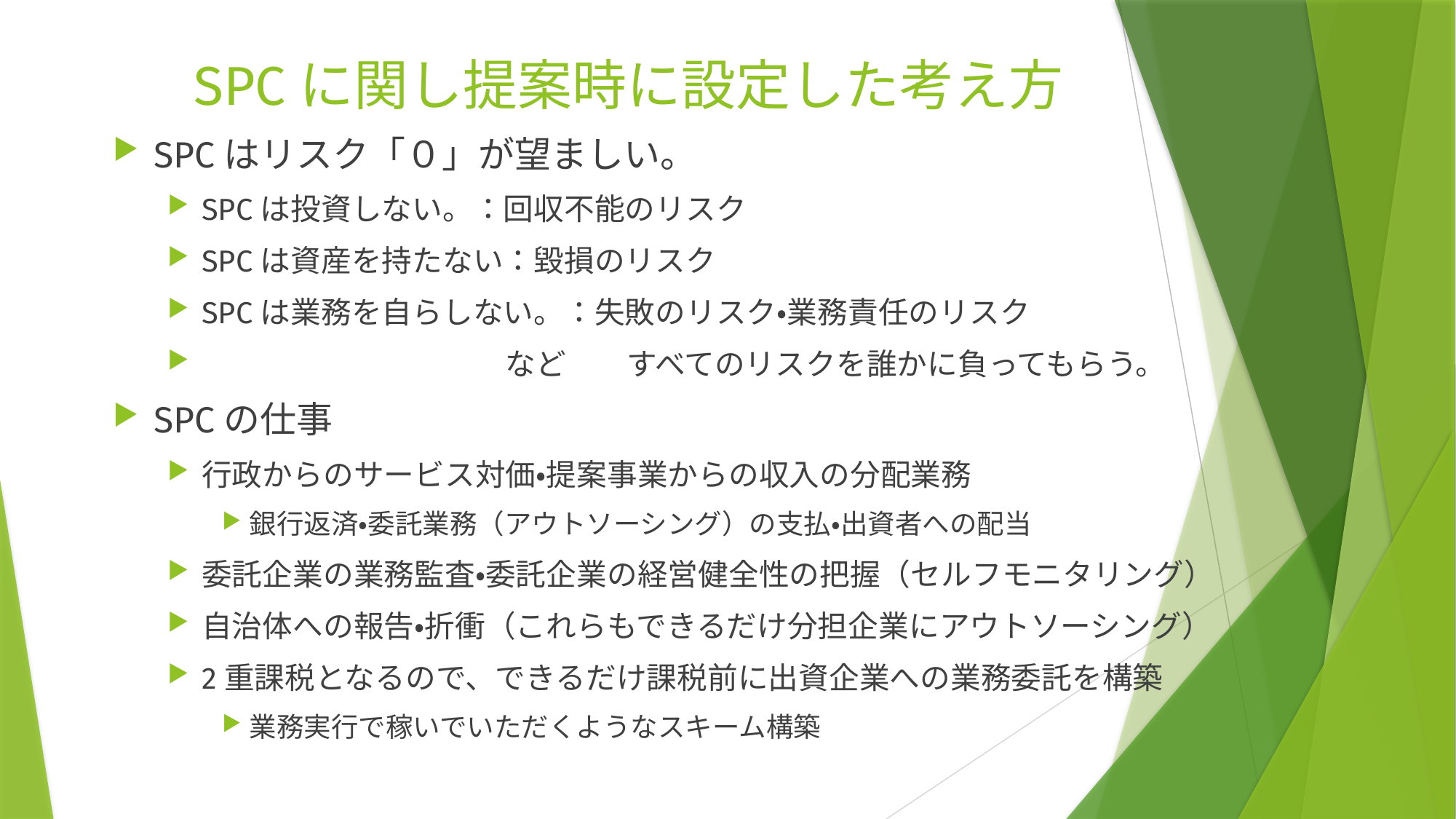

# SPCに関し提案時に設定した考え方
SPCはリスク「０」が望ましい。
SPCは投資しない。：回収不能のリスク
SPCは資産を持たない：毀損のリスク
SPCは業務を自らしない。：失敗のリスク・業務責任のリスク
　　　　　　　　　　など　　すべてのリスクを誰かに負ってもらう。
SPCの仕事
行政からのサービス対価・提案事業からの収入の分配業務
銀行返済・委託業務（アウトソーシング）の支払・出資者への配当
委託企業の業務監査・委託企業の経営健全性の把握（セルフモニタリング）
自治体への報告・折衝（これらもできるだけ分担企業にアウトソーシング）
2重課税となるので、できるだけ課税前に出資企業への業務委託を構築
業務実行で稼いでいただくようなスキーム構築